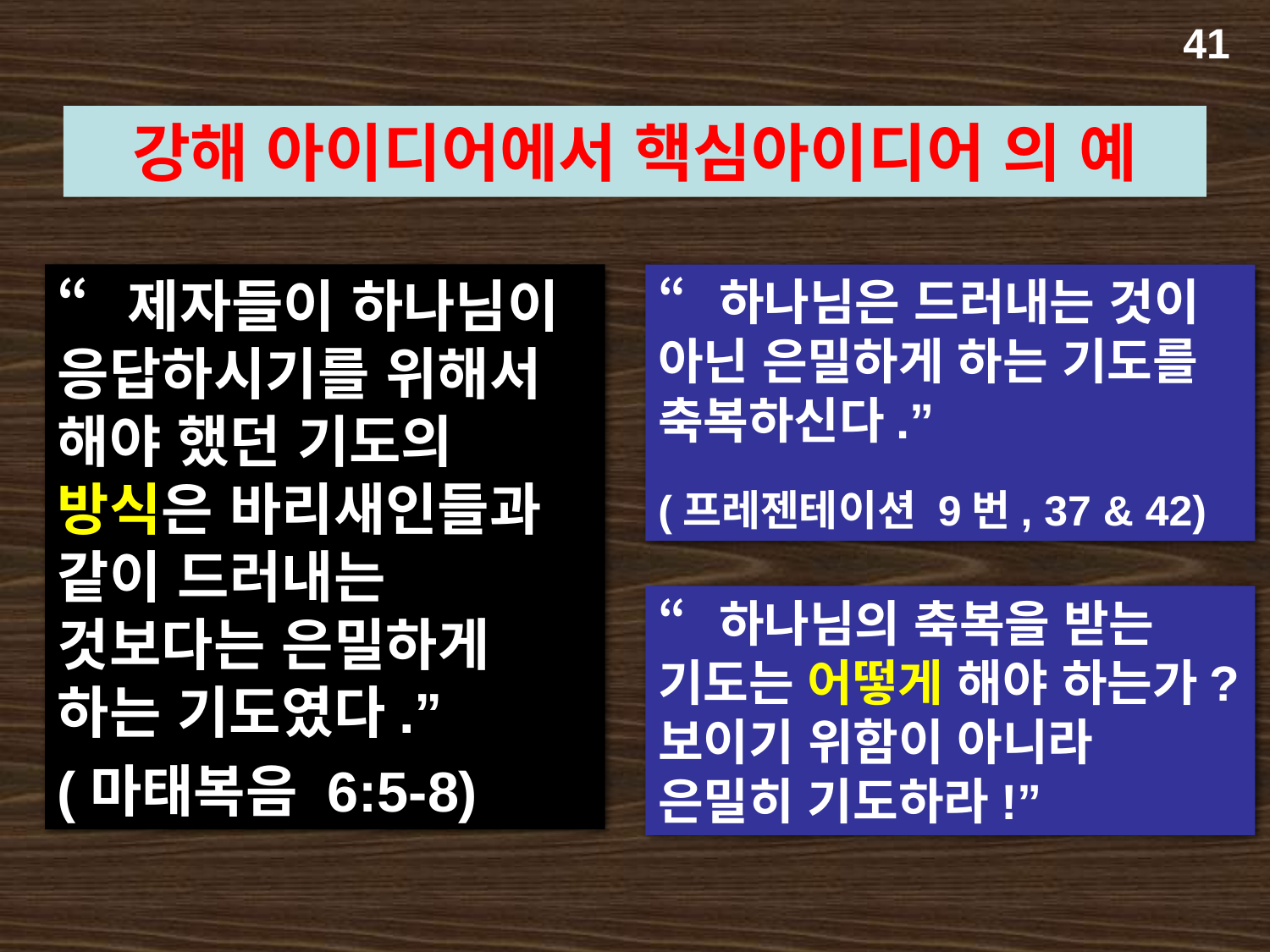

41
강해 아이디어에서 핵심아이디어 의 예
“제자들이 하나님이 응답하시기를 위해서 해야 했던 기도의 방식은 바리새인들과 같이 드러내는 것보다는 은밀하게 하는 기도였다.”
(마태복음 6:5-8)
“하나님은 드러내는 것이 아닌 은밀하게 하는 기도를 축복하신다.”

(프레젠테이션 9번, 37 & 42)
“하나님의 축복을 받는 기도는 어떻게 해야 하는가? 보이기 위함이 아니라 은밀히 기도하라!”